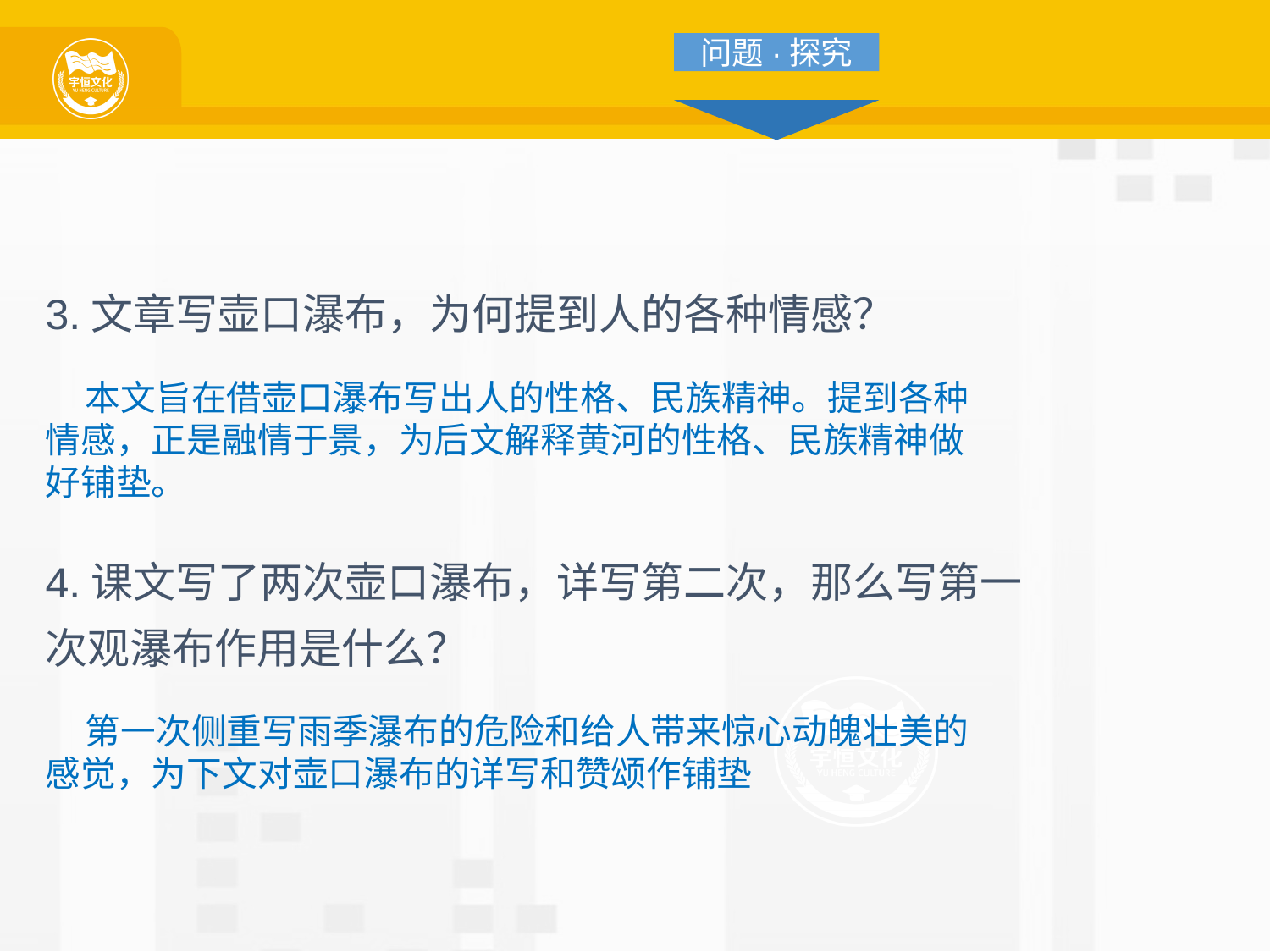

问题·探究

3.文章写壶口瀑布，为何提到人的各种情感？
    本文旨在借壶口瀑布写出人的性格、民族精神。提到各种情感，正是融情于景，为后文解释黄河的性格、民族精神做好铺垫。
4.课文写了两次壶口瀑布，详写第二次，那么写第一次观瀑布作用是什么？
    第一次侧重写雨季瀑布的危险和给人带来惊心动魄壮美的感觉，为下文对壶口瀑布的详写和赞颂作铺垫